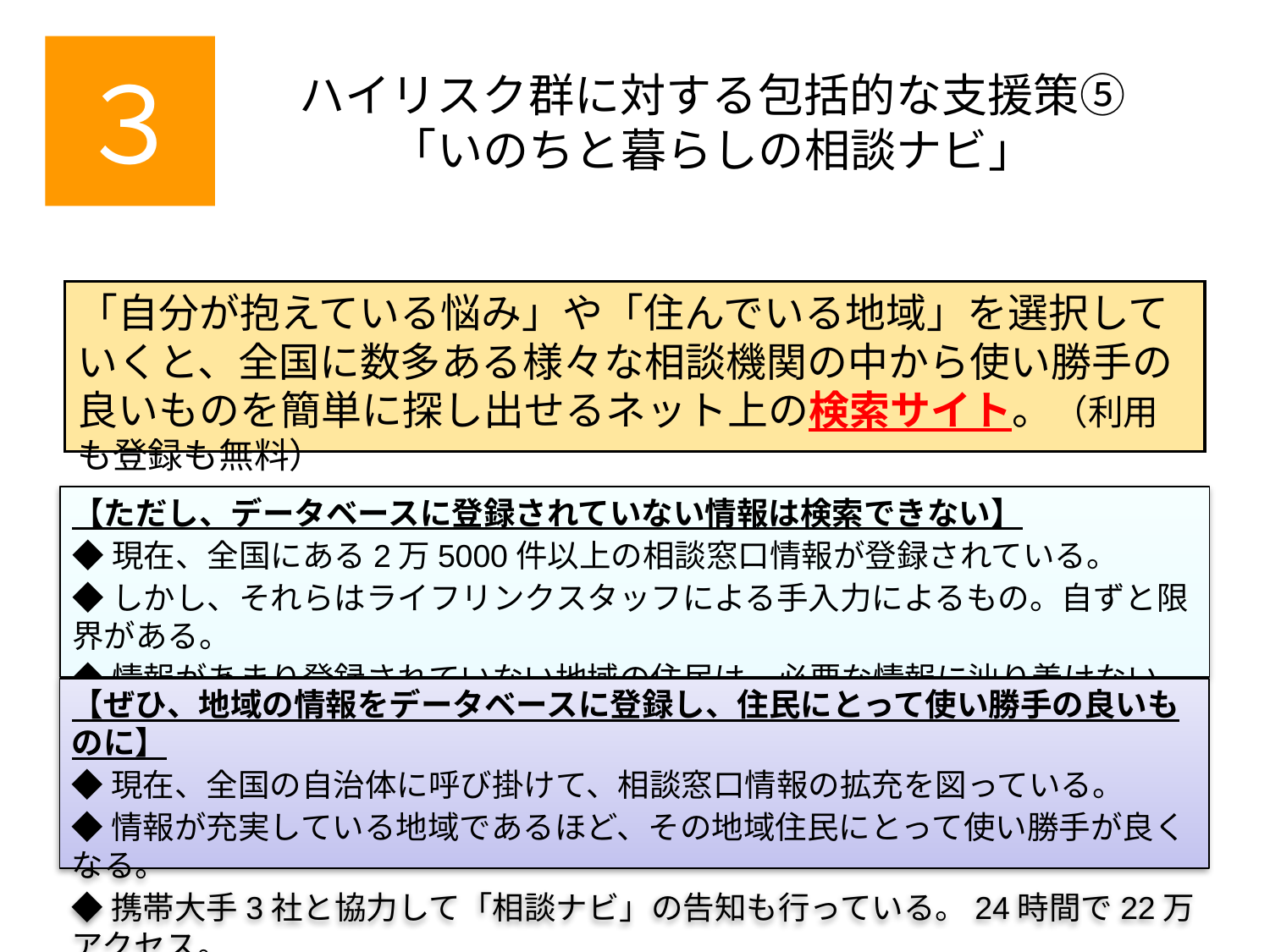

３
# ハイリスク群に対する包括的な支援策⑤ 「いのちと暮らしの相談ナビ」
「自分が抱えている悩み」や「住んでいる地域」を選択していくと、全国に数多ある様々な相談機関の中から使い勝手の良いものを簡単に探し出せるネット上の検索サイト。（利用も登録も無料）
【ただし、データベースに登録されていない情報は検索できない】
◆現在、全国にある2万5000件以上の相談窓口情報が登録されている。
◆しかし、それらはライフリンクスタッフによる手入力によるもの。自ずと限界がある。
◆情報があまり登録されていない地域の住民は、必要な情報に辿り着けない。
【ぜひ、地域の情報をデータベースに登録し、住民にとって使い勝手の良いものに】
◆現在、全国の自治体に呼び掛けて、相談窓口情報の拡充を図っている。
◆情報が充実している地域であるほど、その地域住民にとって使い勝手が良くなる。
◆携帯大手3社と協力して「相談ナビ」の告知も行っている。24時間で22万アクセス。